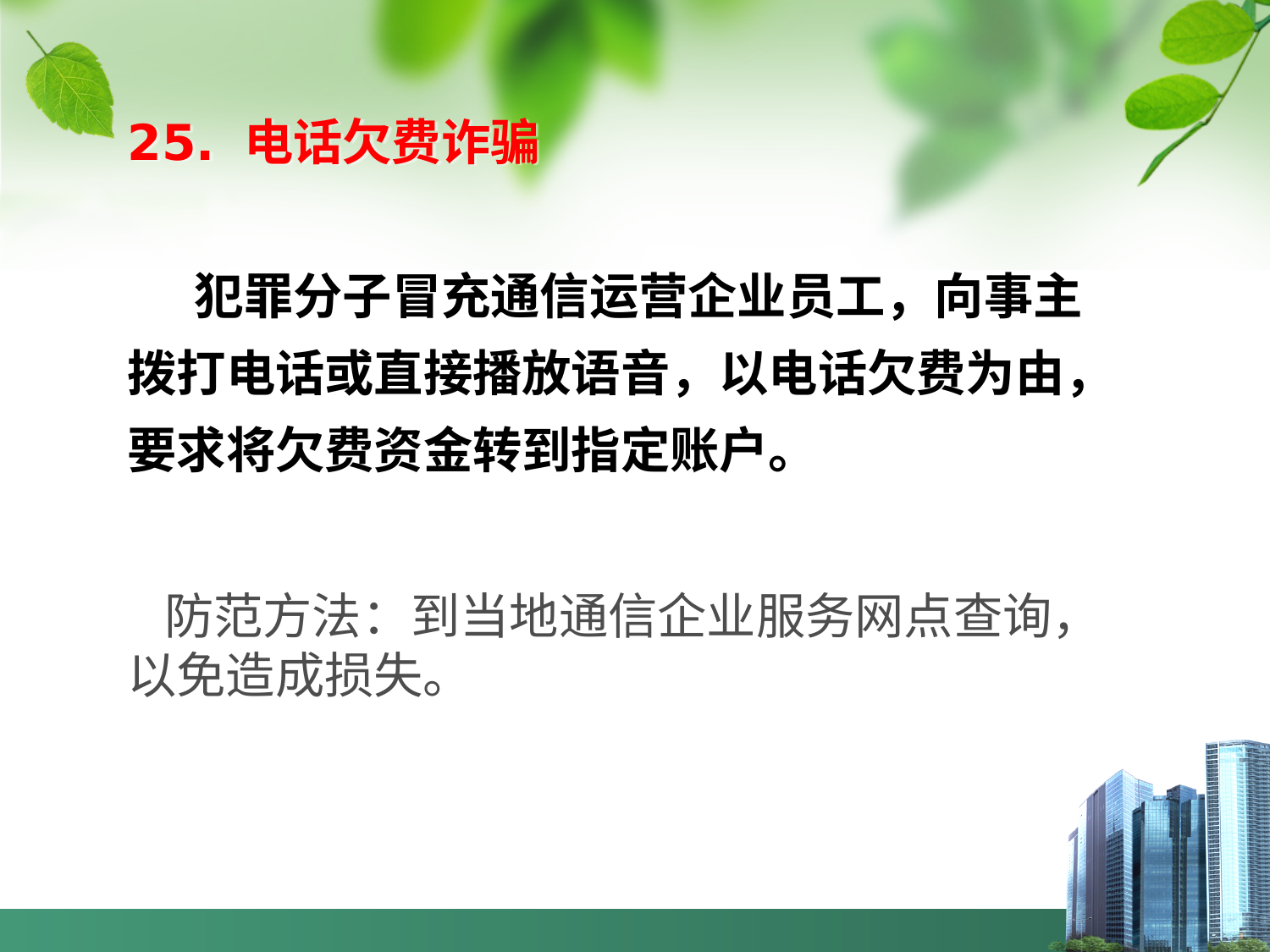

# 25. 电话欠费诈骗 犯罪分子冒充通信运营企业员工，向事主拨打电话或直接播放语音，以电话欠费为由，要求将欠费资金转到指定账户。
1
防范方法：到当地通信企业服务网点查询，以免造成损失。